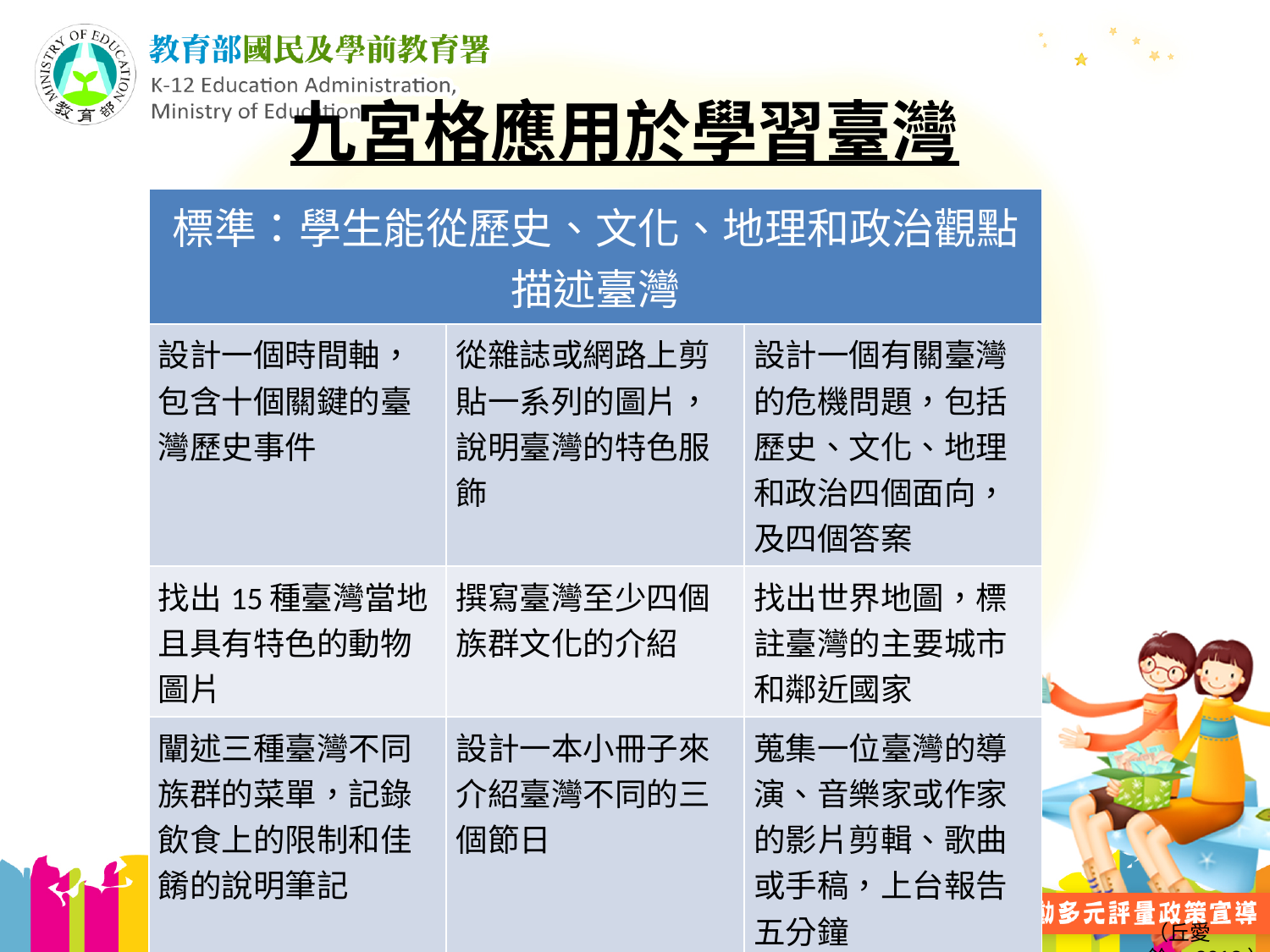

# 九宮格應用於學習臺灣
| 標準：學生能從歷史、文化、地理和政治觀點描述臺灣 |  |  |
| --- | --- | --- |
| 設計一個時間軸，包含十個關鍵的臺灣歷史事件 | 從雜誌或網路上剪貼一系列的圖片，說明臺灣的特色服飾 | 設計一個有關臺灣的危機問題，包括歷史、文化、地理和政治四個面向，及四個答案 |
| 找出15種臺灣當地且具有特色的動物圖片 | 撰寫臺灣至少四個族群文化的介紹 | 找出世界地圖，標註臺灣的主要城市和鄰近國家 |
| 闡述三種臺灣不同族群的菜單，記錄飲食上的限制和佳餚的說明筆記 | 設計一本小冊子來介紹臺灣不同的三個節日 | 蒐集一位臺灣的導演、音樂家或作家的影片剪輯、歌曲或手稿，上台報告五分鐘 |
（丘愛鈴，2013）